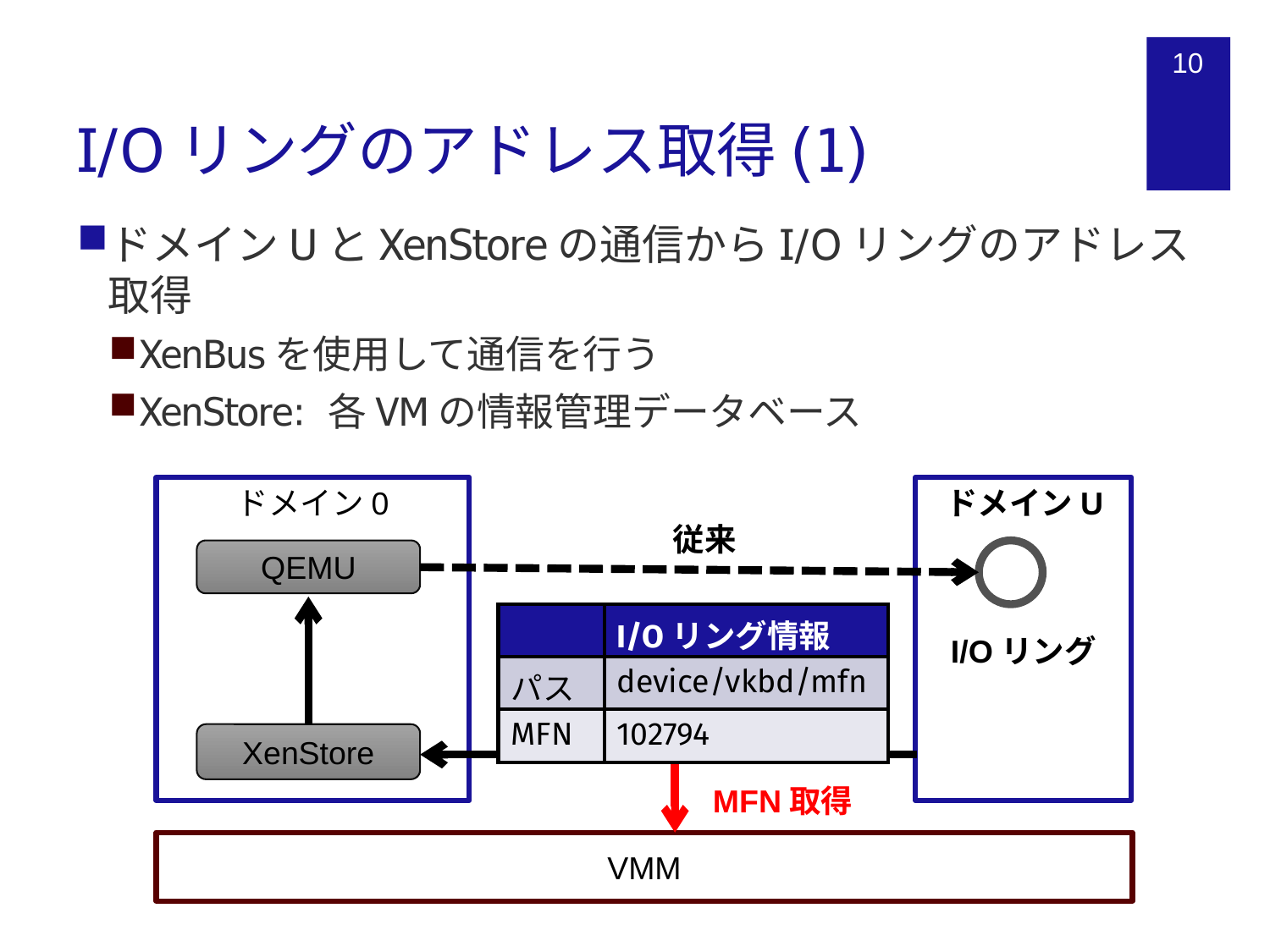

# I/Oリングのアドレス取得(1)
10
ドメインUとXenStoreの通信からI/Oリングのアドレス取得
XenBusを使用して通信を行う
XenStore: 各VMの情報管理データベース
ドメイン0

QEMU
XenStore

ドメインU

I/Oリング
VMM
MFN取得
従来
|  | I/Oリング情報 |
| --- | --- |
| パス | device/vkbd/mfn |
| MFN | 102794 |